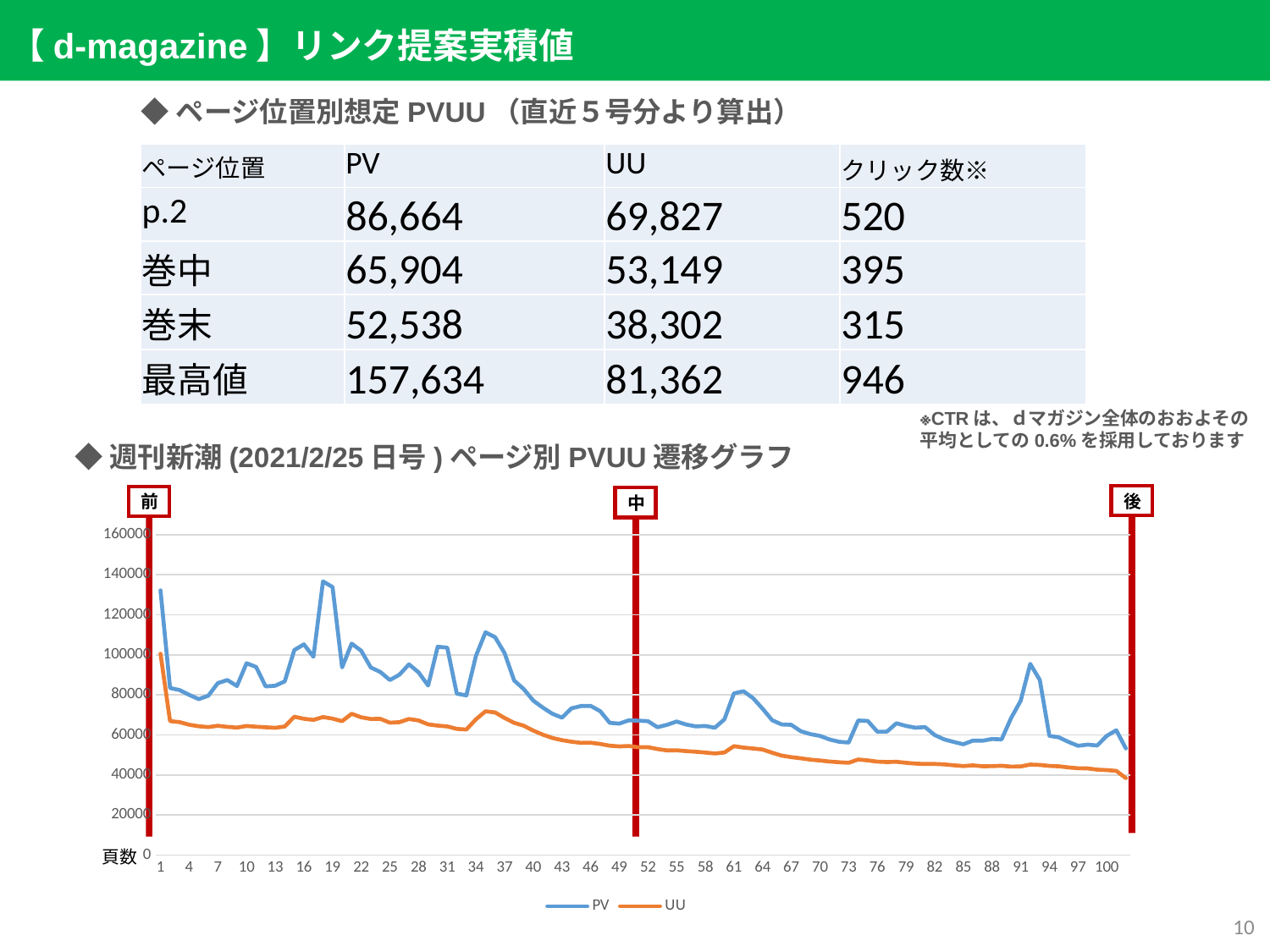

【d-magazine】リンク提案実積値
◆ページ位置別想定PVUU（直近５号分より算出）
| ページ位置 | PV | UU | クリック数※ |
| --- | --- | --- | --- |
| p.2 | 86,664 | 69,827 | 520 |
| 巻中 | 65,904 | 53,149 | 395 |
| 巻末 | 52,538 | 38,302 | 315 |
| 最高値 | 157,634 | 81,362 | 946 |
※CTRは、ｄマガジン全体のおおよその
平均としての0.6%を採用しております
◆週刊新潮(2021/2/25日号)ページ別PVUU遷移グラフ
後
前
中

### Chart

| Category | PV | UU |
|---|---|---|
| 1 | 132165.0 | 100530.0 |
| 2 | 83465.0 | 66907.0 |
| 3 | 82402.0 | 66401.0 |
| 4 | 80015.0 | 65103.0 |
| 5 | 77905.0 | 64337.0 |
| 6 | 79586.0 | 63930.0 |
| 7 | 85904.0 | 64588.0 |
| 8 | 87427.0 | 64030.0 |
| 9 | 84414.0 | 63681.0 |
| 10 | 95791.0 | 64481.0 |
| 11 | 93949.0 | 64103.0 |
| 12 | 84262.0 | 63824.0 |
| 13 | 84586.0 | 63574.0 |
| 14 | 86750.0 | 64206.0 |
| 15 | 102375.0 | 69116.0 |
| 16 | 105235.0 | 68102.0 |
| 17 | 99047.0 | 67499.0 |
| 18 | 136650.0 | 68975.0 |
| 19 | 133840.0 | 68171.0 |
| 20 | 93739.0 | 66860.0 |
| 21 | 105604.0 | 70590.0 |
| 22 | 102018.0 | 68810.0 |
| 23 | 93690.0 | 67969.0 |
| 24 | 91427.0 | 68045.0 |
| 25 | 87418.0 | 66132.0 |
| 26 | 90100.0 | 66369.0 |
| 27 | 95254.0 | 67935.0 |
| 28 | 91240.0 | 67217.0 |
| 29 | 84645.0 | 65280.0 |
| 30 | 104064.0 | 64652.0 |
| 31 | 103582.0 | 64241.0 |
| 32 | 80642.0 | 63025.0 |
| 33 | 79744.0 | 62716.0 |
| 34 | 99498.0 | 67799.0 |
| 35 | 111207.0 | 71836.0 |
| 36 | 108835.0 | 71254.0 |
| 37 | 100846.0 | 68499.0 |
| 38 | 87186.0 | 66059.0 |
| 39 | 82920.0 | 64595.0 |
| 40 | 77148.0 | 62161.0 |
| 41 | 73651.0 | 60132.0 |
| 42 | 70589.0 | 58487.0 |
| 43 | 68673.0 | 57399.0 |
| 44 | 73299.0 | 56621.0 |
| 45 | 74455.0 | 56039.0 |
| 46 | 74514.0 | 56130.0 |
| 47 | 71891.0 | 55511.0 |
| 48 | 66052.0 | 54632.0 |
| 49 | 65649.0 | 54267.0 |
| 50 | 67286.0 | 54483.0 |
| 51 | 67109.0 | 53861.0 |
| 52 | 66876.0 | 53905.0 |
| 53 | 63857.0 | 52950.0 |
| 54 | 65042.0 | 52283.0 |
| 55 | 66697.0 | 52335.0 |
| 56 | 65196.0 | 51944.0 |
| 57 | 64268.0 | 51603.0 |
| 58 | 64482.0 | 51199.0 |
| 59 | 63599.0 | 50762.0 |
| 60 | 67760.0 | 51228.0 |
| 61 | 80758.0 | 54393.0 |
| 62 | 81831.0 | 53672.0 |
| 63 | 78395.0 | 53231.0 |
| 64 | 73072.0 | 52738.0 |
| 65 | 67319.0 | 51112.0 |
| 66 | 65219.0 | 49683.0 |
| 67 | 65047.0 | 48915.0 |
| 68 | 61842.0 | 48343.0 |
| 69 | 60415.0 | 47677.0 |
| 70 | 59507.0 | 47236.0 |
| 71 | 57732.0 | 46712.0 |
| 72 | 56593.0 | 46379.0 |
| 73 | 56187.0 | 46100.0 |
| 74 | 67189.0 | 47749.0 |
| 75 | 66996.0 | 47282.0 |
| 76 | 61609.0 | 46681.0 |
| 77 | 61657.0 | 46480.0 |
| 78 | 65817.0 | 46585.0 |
| 79 | 64492.0 | 46099.0 |
| 80 | 63595.0 | 45693.0 |
| 81 | 63925.0 | 45503.0 |
| 82 | 59936.0 | 45522.0 |
| 83 | 57766.0 | 45294.0 |
| 84 | 56504.0 | 44860.0 |
| 85 | 55347.0 | 44484.0 |
| 86 | 57168.0 | 44825.0 |
| 87 | 57087.0 | 44379.0 |
| 88 | 57974.0 | 44438.0 |
| 89 | 57797.0 | 44634.0 |
| 90 | 68488.0 | 44204.0 |
| 91 | 77095.0 | 44267.0 |
| 92 | 95477.0 | 45220.0 |
| 93 | 87466.0 | 45019.0 |
| 94 | 59541.0 | 44549.0 |
| 95 | 58787.0 | 44358.0 |
| 96 | 56521.0 | 43772.0 |
| 97 | 54581.0 | 43380.0 |
| 98 | 55170.0 | 43316.0 |
| 99 | 54728.0 | 42685.0 |
| 100 | 59527.0 | 42445.0 |
| 101 | 62344.0 | 42062.0 |
| 102 | 53279.0 | 38456.0 |
頁数